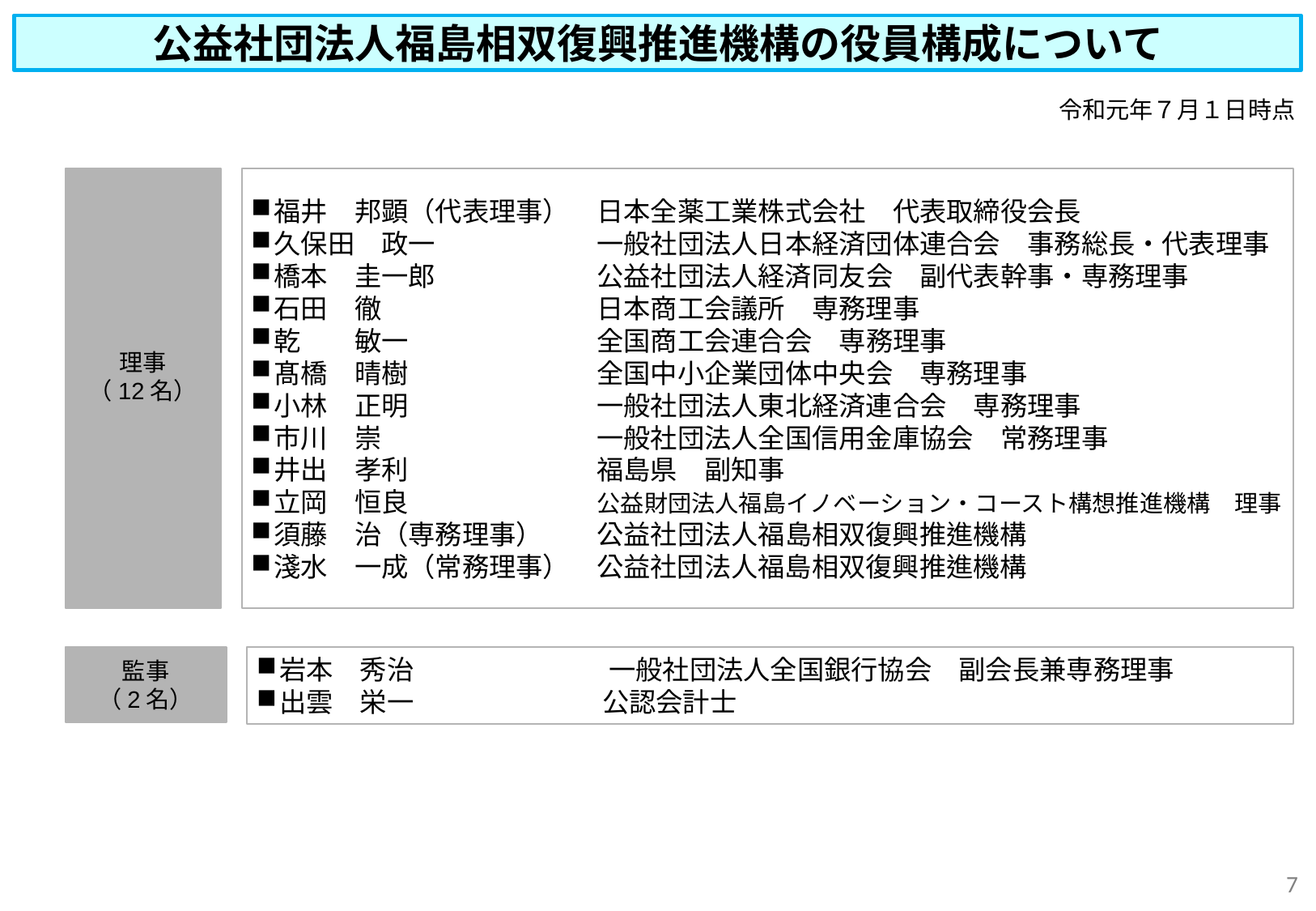

公益社団法人福島相双復興推進機構の役員構成について
令和元年７月１日時点
福井　邦顕（代表理事）　日本全薬工業株式会社　代表取締役会長
久保田　政一　　　　　　一般社団法人日本経済団体連合会　事務総長・代表理事
橋本　圭一郎　　　　　　公益社団法人経済同友会　副代表幹事・専務理事
石田　徹　　　　　　　　日本商工会議所　専務理事
乾　　敏一　　　　　　　全国商工会連合会　専務理事
髙橋　晴樹　　　　　　　全国中小企業団体中央会　専務理事
小林　正明　　　　　　　一般社団法人東北経済連合会　専務理事
市川　崇　　　　　　　　一般社団法人全国信用金庫協会　常務理事
井出　孝利　　　　　　　福島県　副知事
立岡　恒良　　　　　　　公益財団法人福島イノベーション・コースト構想推進機構　理事
須藤　治（専務理事）　　公益社団法人福島相双復興推進機構
淺水　一成（常務理事）　公益社団法人福島相双復興推進機構
理事
（12名）

監事
（2名）
岩本　秀治	　　　 一般社団法人全国銀行協会　副会長兼専務理事
出雲　栄一　　　　　　　公認会計士
7